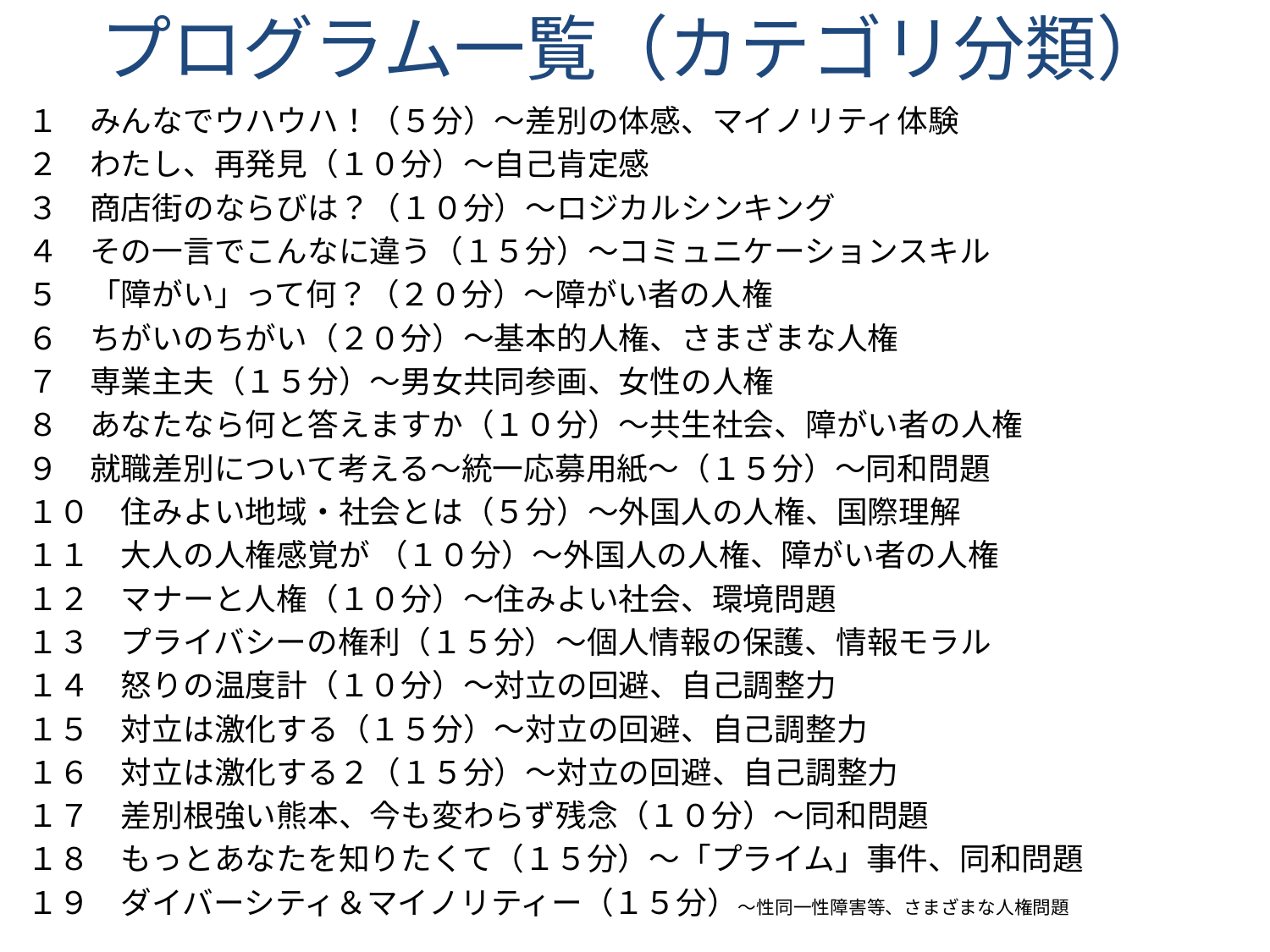

プログラム一覧（カテゴリ分類）
１　みんなでウハウハ！（５分）～差別の体感、マイノリティ体験
２　わたし、再発見（１０分）～自己肯定感
３　商店街のならびは？（１０分）～ロジカルシンキング
４　その一言でこんなに違う（１５分）～コミュニケーションスキル
５　「障がい」って何？（２０分）～障がい者の人権
６　ちがいのちがい（２０分）～基本的人権、さまざまな人権
７　専業主夫（１５分）～男女共同参画、女性の人権
８　あなたなら何と答えますか（１０分）～共生社会、障がい者の人権
９　就職差別について考える～統一応募用紙～（１５分）～同和問題
１０　住みよい地域・社会とは（５分）～外国人の人権、国際理解
１１　大人の人権感覚が （１０分）～外国人の人権、障がい者の人権
１２　マナーと人権（１０分）～住みよい社会、環境問題
１３　プライバシーの権利（１５分）～個人情報の保護、情報モラル
１４　怒りの温度計（１０分）～対立の回避、自己調整力
１５　対立は激化する（１５分）～対立の回避、自己調整力
１６　対立は激化する２（１５分）～対立の回避、自己調整力
１７　差別根強い熊本、今も変わらず残念（１０分）～同和問題
１８　もっとあなたを知りたくて（１５分）～「プライム」事件、同和問題
１９　ダイバーシティ＆マイノリティー（１５分）～性同一性障害等、さまざまな人権問題